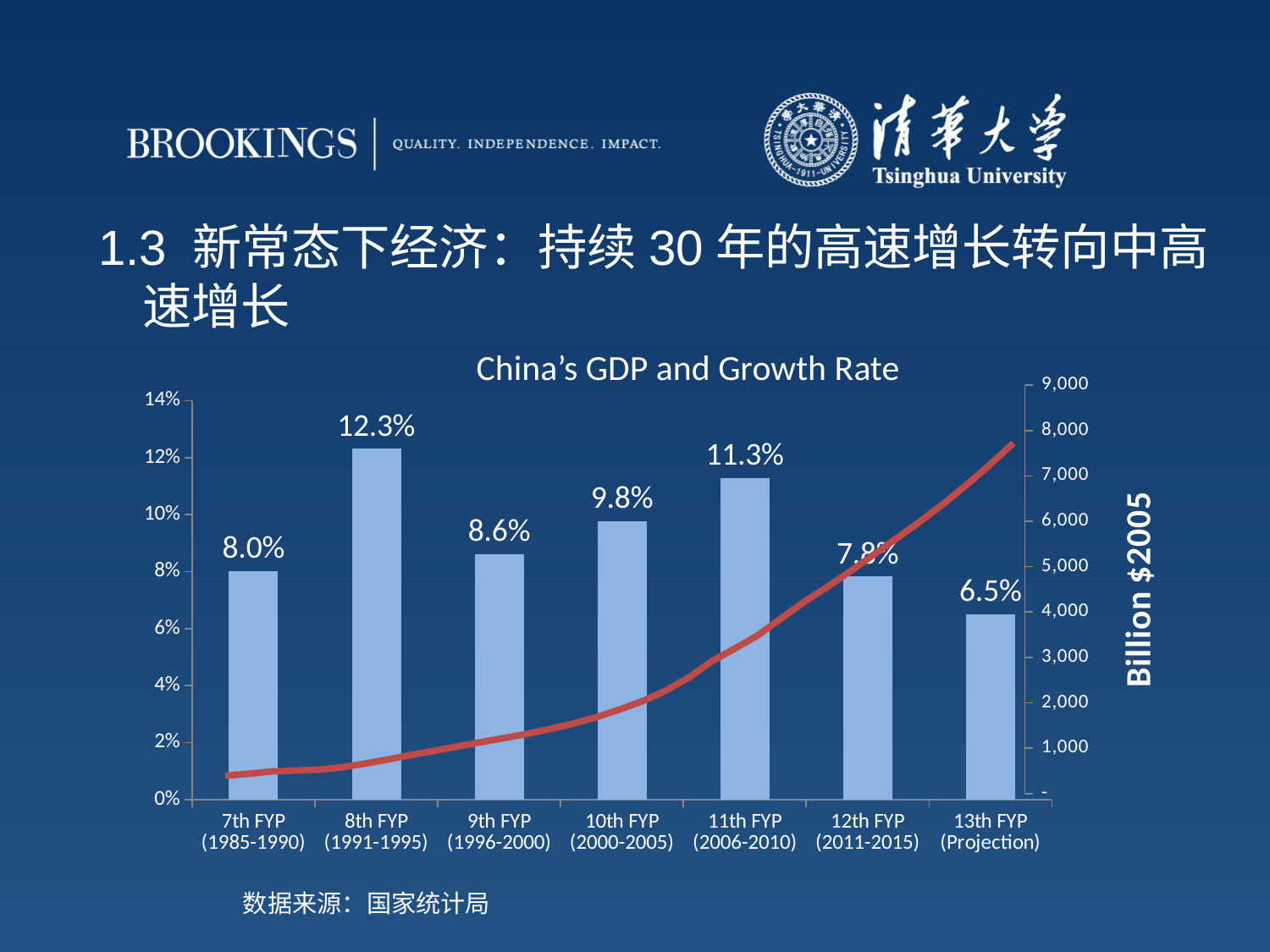

# 1.3 新常态下经济：持续30年的高速增长转向中高 速增长
China’s GDP and Growth Rate

### Chart

| Category |  |  |
|---|---|---|

### Chart

| Category |  |
|---|---|
| 7th FYP (1985-1990) | 0.08018 |
| 8th FYP (1991-1995) | 0.12312 |
| 9th FYP (1996-2000) | 0.0861 |
| 10th FYP (2000-2005) | 0.09768 |
| 11th FYP (2006-2010) | 0.11272 |
| 12th FYP (2011-2015) | 0.07832 |
| 13th FYP (Projection) | 0.065 |
数据来源：国家统计局